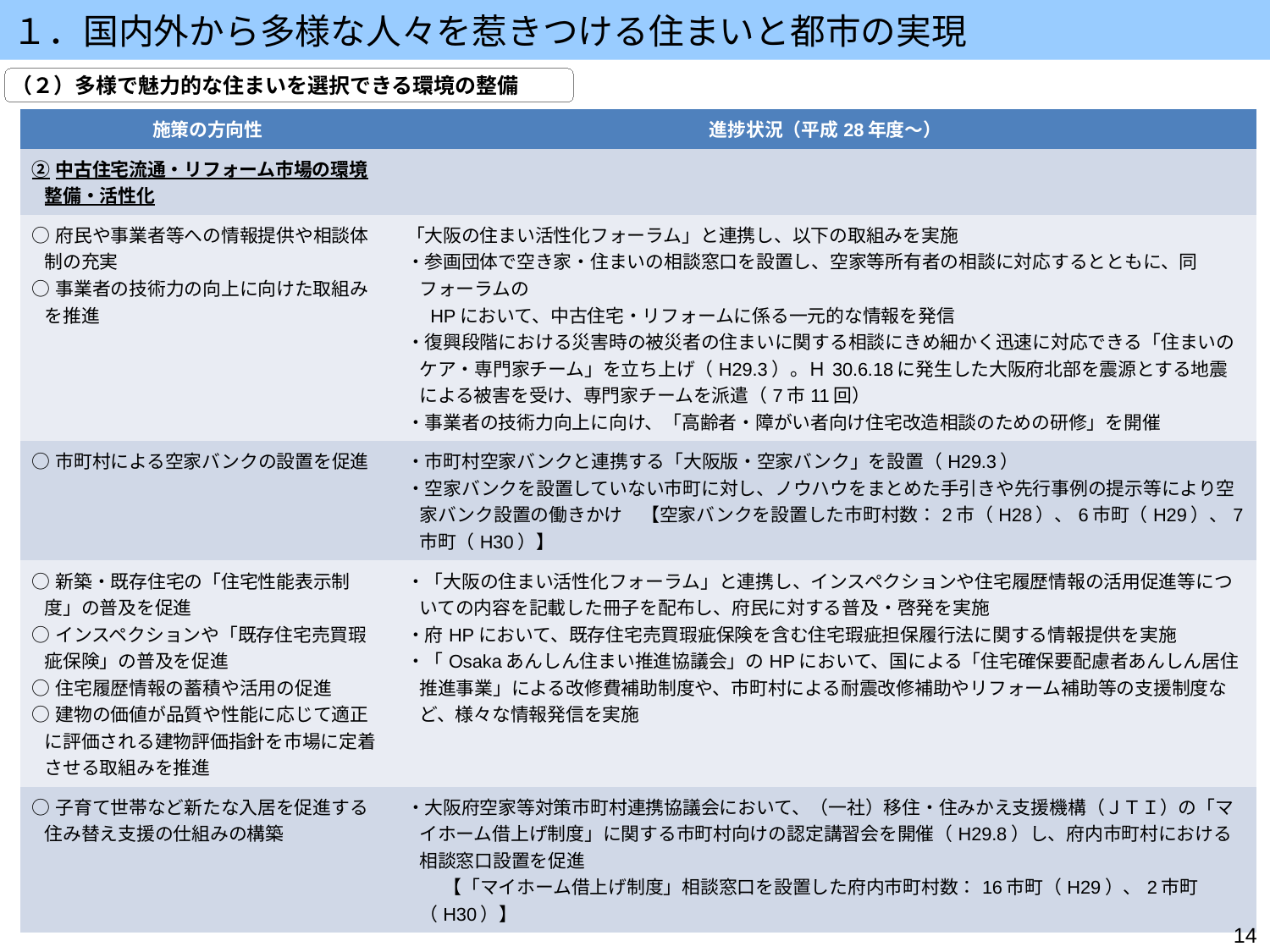

１．国内外から多様な人々を惹きつける住まいと都市の実現
（２）多様で魅力的な住まいを選択できる環境の整備
| 施策の方向性 | 進捗状況（平成28年度～） |
| --- | --- |
| ②中古住宅流通・リフォーム市場の環境整備・活性化 |  |
| ○府民や事業者等への情報提供や相談体制の充実 ○事業者の技術力の向上に向けた取組みを推進 | 「大阪の住まい活性化フォーラム」と連携し、以下の取組みを実施 ・参画団体で空き家・住まいの相談窓口を設置し、空家等所有者の相談に対応するとともに、同フォーラムの　　　 　HPにおいて、中古住宅・リフォームに係る一元的な情報を発信 ・復興段階における災害時の被災者の住まいに関する相談にきめ細かく迅速に対応できる「住まいのケア・専門家チーム」を立ち上げ（H29.3）。Ｈ30.6.18に発生した大阪府北部を震源とする地震による被害を受け、専門家チームを派遣（7市11回） ・事業者の技術力向上に向け、「高齢者・障がい者向け住宅改造相談のための研修」を開催 |
| ○市町村による空家バンクの設置を促進 | ・市町村空家バンクと連携する「大阪版・空家バンク」を設置（H29.3） ・空家バンクを設置していない市町に対し、ノウハウをまとめた手引きや先行事例の提示等により空家バンク設置の働きかけ　【空家バンクを設置した市町村数：2市（H28）、6市町（H29）、7市町（H30）】 |
| ○新築・既存住宅の「住宅性能表示制度」の普及を促進 ○インスペクションや「既存住宅売買瑕疵保険」の普及を促進 ○住宅履歴情報の蓄積や活用の促進 ○建物の価値が品質や性能に応じて適正に評価される建物評価指針を市場に定着させる取組みを推進 | ・「大阪の住まい活性化フォーラム」と連携し、インスペクションや住宅履歴情報の活用促進等についての内容を記載した冊子を配布し、府民に対する普及・啓発を実施 ・府HPにおいて、既存住宅売買瑕疵保険を含む住宅瑕疵担保履行法に関する情報提供を実施 ・「Osakaあんしん住まい推進協議会」のHPにおいて、国による「住宅確保要配慮者あんしん居住推進事業」による改修費補助制度や、市町村による耐震改修補助やリフォーム補助等の支援制度など、様々な情報発信を実施 |
| ○子育て世帯など新たな入居を促進する住み替え支援の仕組みの構築 | ・大阪府空家等対策市町村連携協議会において、（一社）移住・住みかえ支援機構（ＪＴＩ）の「マイホーム借上げ制度」に関する市町村向けの認定講習会を開催（H29.8）し、府内市町村における相談窓口設置を促進 　　【「マイホーム借上げ制度」相談窓口を設置した府内市町村数：16市町（H29）、2市町（H30）】 |
14